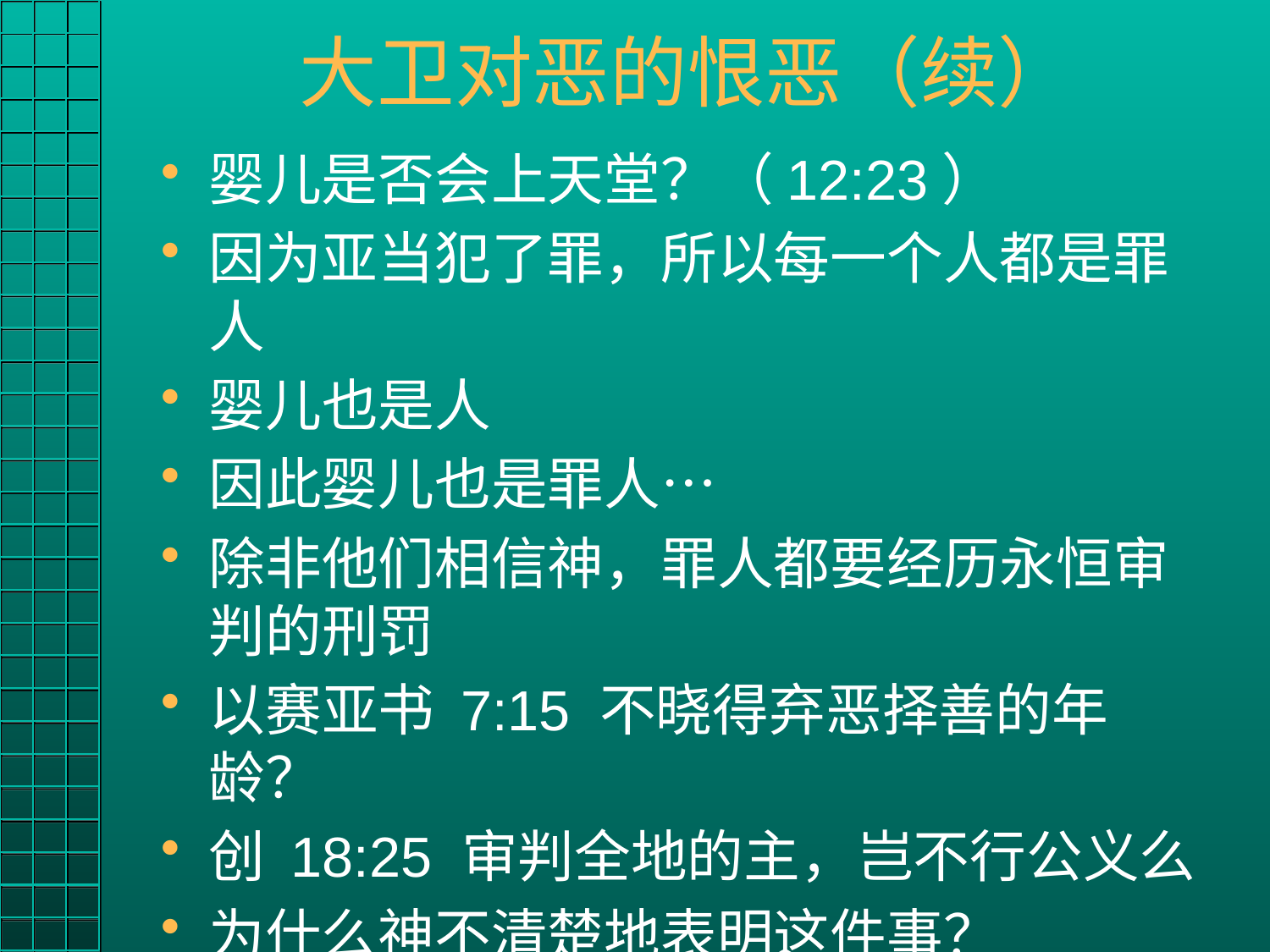

# 大卫对恶的恨恶（续）
婴儿是否会上天堂？（12:23）
因为亚当犯了罪，所以每一个人都是罪人
婴儿也是人
因此婴儿也是罪人…
除非他们相信神，罪人都要经历永恒审判的刑罚
以赛亚书 7:15 不晓得弃恶择善的年龄？
创 18:25 审判全地的主，岂不行公义么
为什么神不清楚地表明这件事？